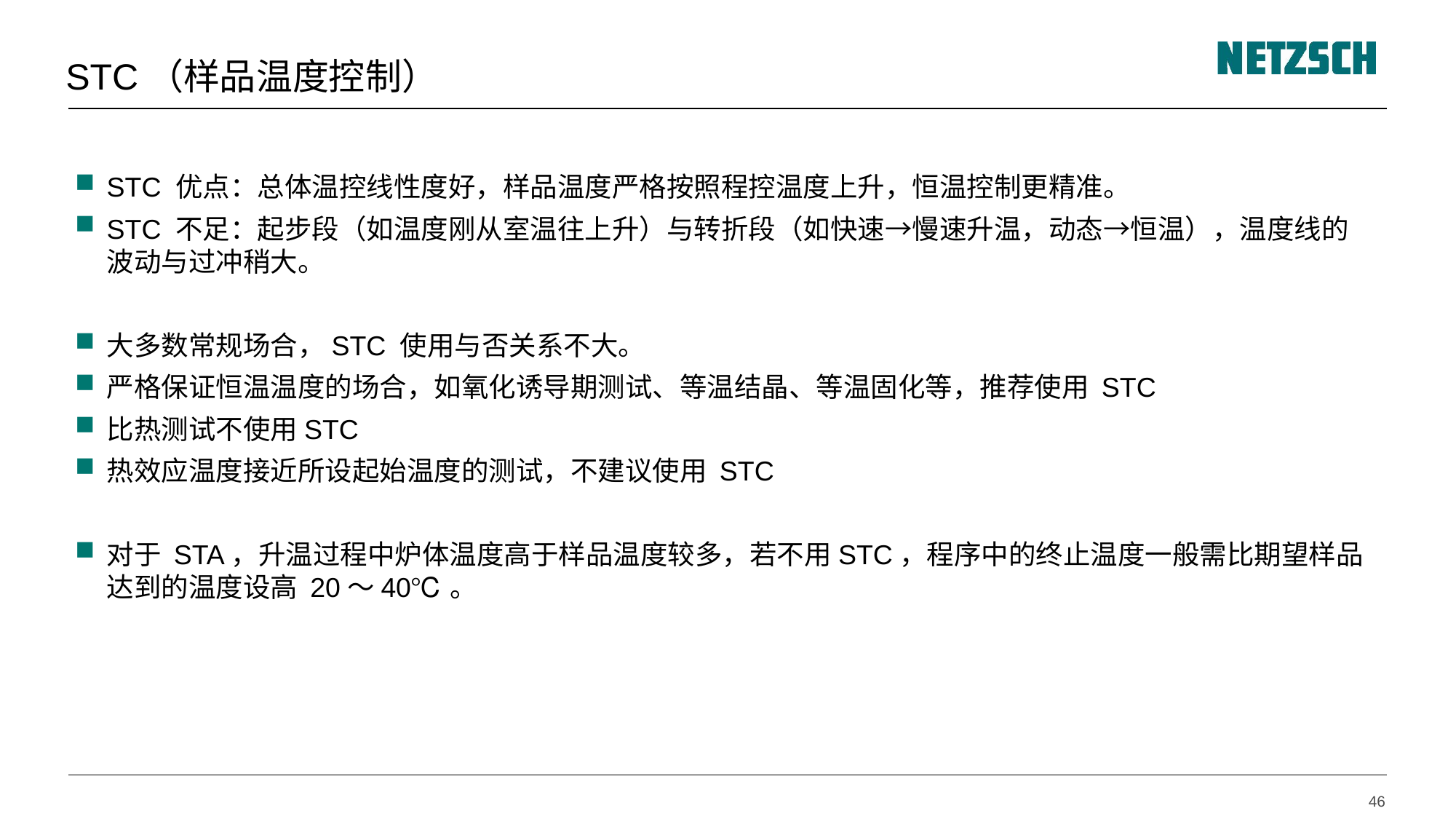

STC（样品温度控制）
STC 优点：总体温控线性度好，样品温度严格按照程控温度上升，恒温控制更精准。
STC 不足：起步段（如温度刚从室温往上升）与转折段（如快速→慢速升温，动态→恒温），温度线的波动与过冲稍大。

大多数常规场合，STC 使用与否关系不大。
严格保证恒温温度的场合，如氧化诱导期测试、等温结晶、等温固化等，推荐使用 STC
比热测试不使用STC
热效应温度接近所设起始温度的测试，不建议使用 STC

对于 STA，升温过程中炉体温度高于样品温度较多，若不用STC，程序中的终止温度一般需比期望样品达到的温度设高 20～40℃。

46